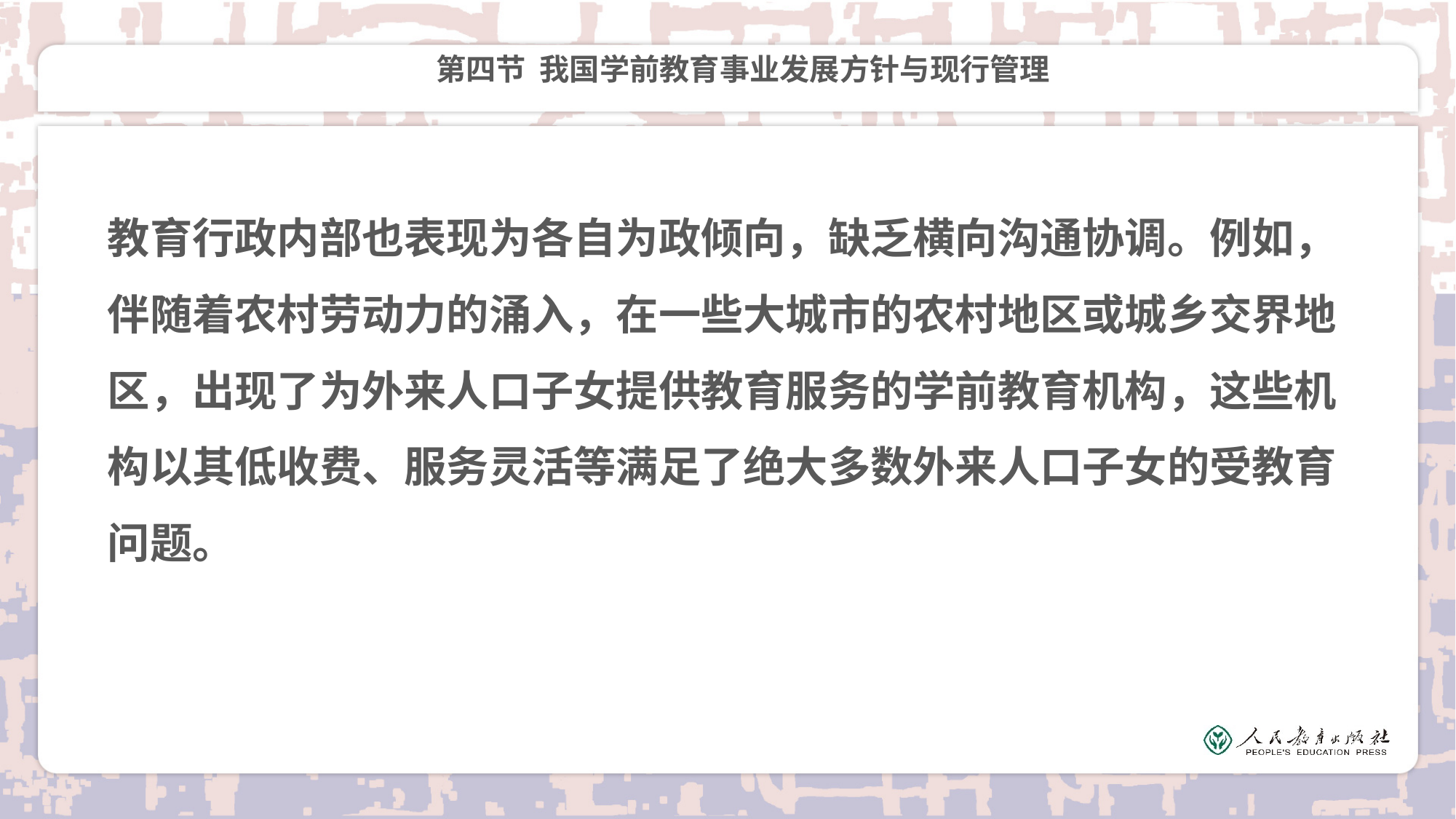

# 第四节  我国学前教育事业发展方针与现行管理
教育行政内部也表现为各自为政倾向，缺乏横向沟通协调。例如，伴随着农村劳动力的涌入，在一些大城市的农村地区或城乡交界地区，出现了为外来人口子女提供教育服务的学前教育机构，这些机构以其低收费、服务灵活等满足了绝大多数外来人口子女的受教育问题。